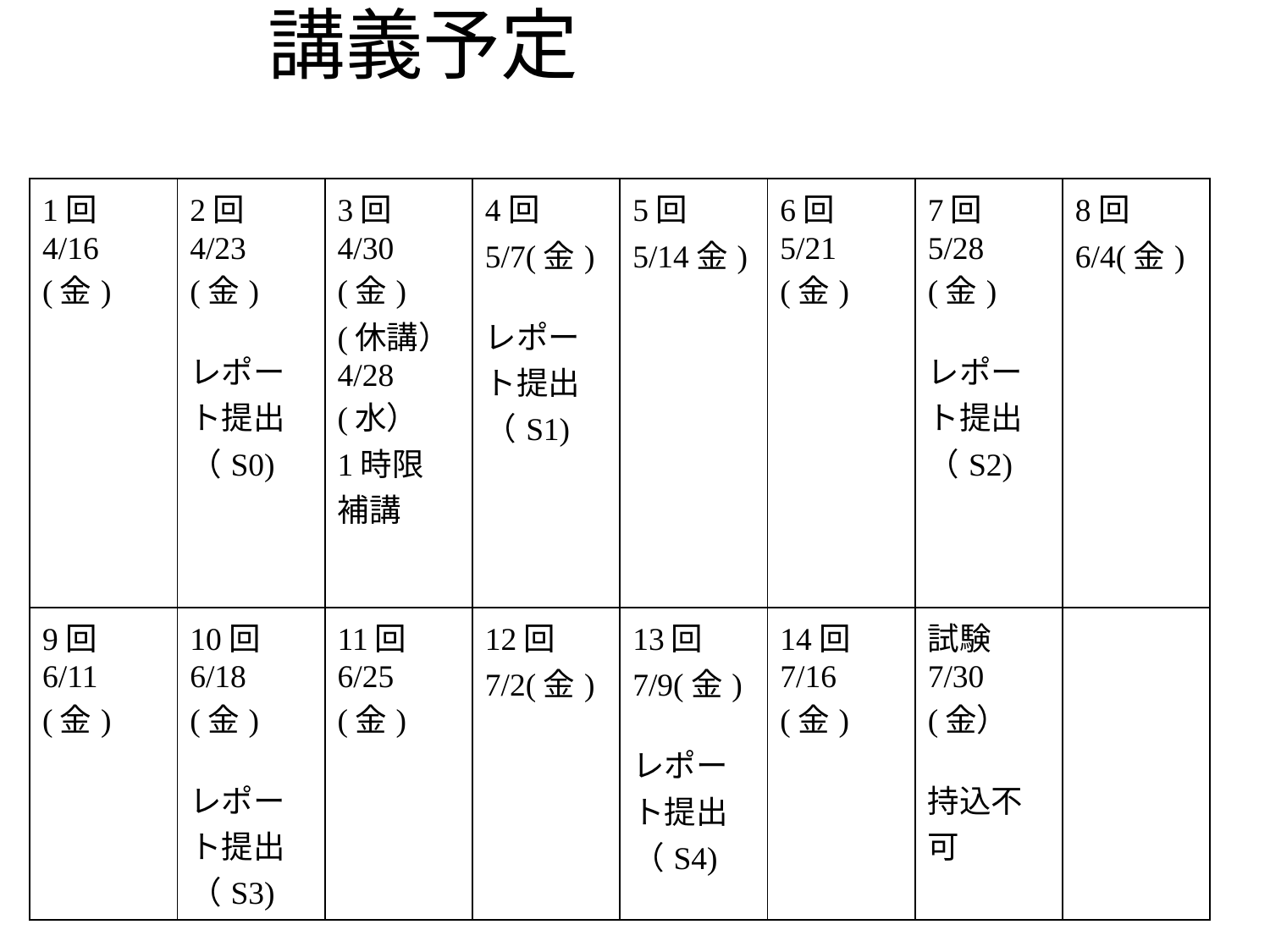

# 講義予定
| 1回 4/16(金) | 2回 4/23(金) レポート提出 （S0) | 3回 4/30(金) (休講） 4/28(水） 1時限 補講 | 4回 5/7(金) レポート提出 （S1) | 5回 5/14金) | 6回 5/21(金) | 7回 5/28(金) レポート提出 （S2) | 8回 6/4(金) |
| --- | --- | --- | --- | --- | --- | --- | --- |
| 9回 6/11(金) | 10回 6/18(金) レポート提出 （S3) | 11回 6/25(金) | 12回 7/2(金) | 13回 7/9(金) レポート提出 （S4) | 14回 7/16(金) | 試験 7/30(金） 持込不可 |  |
3